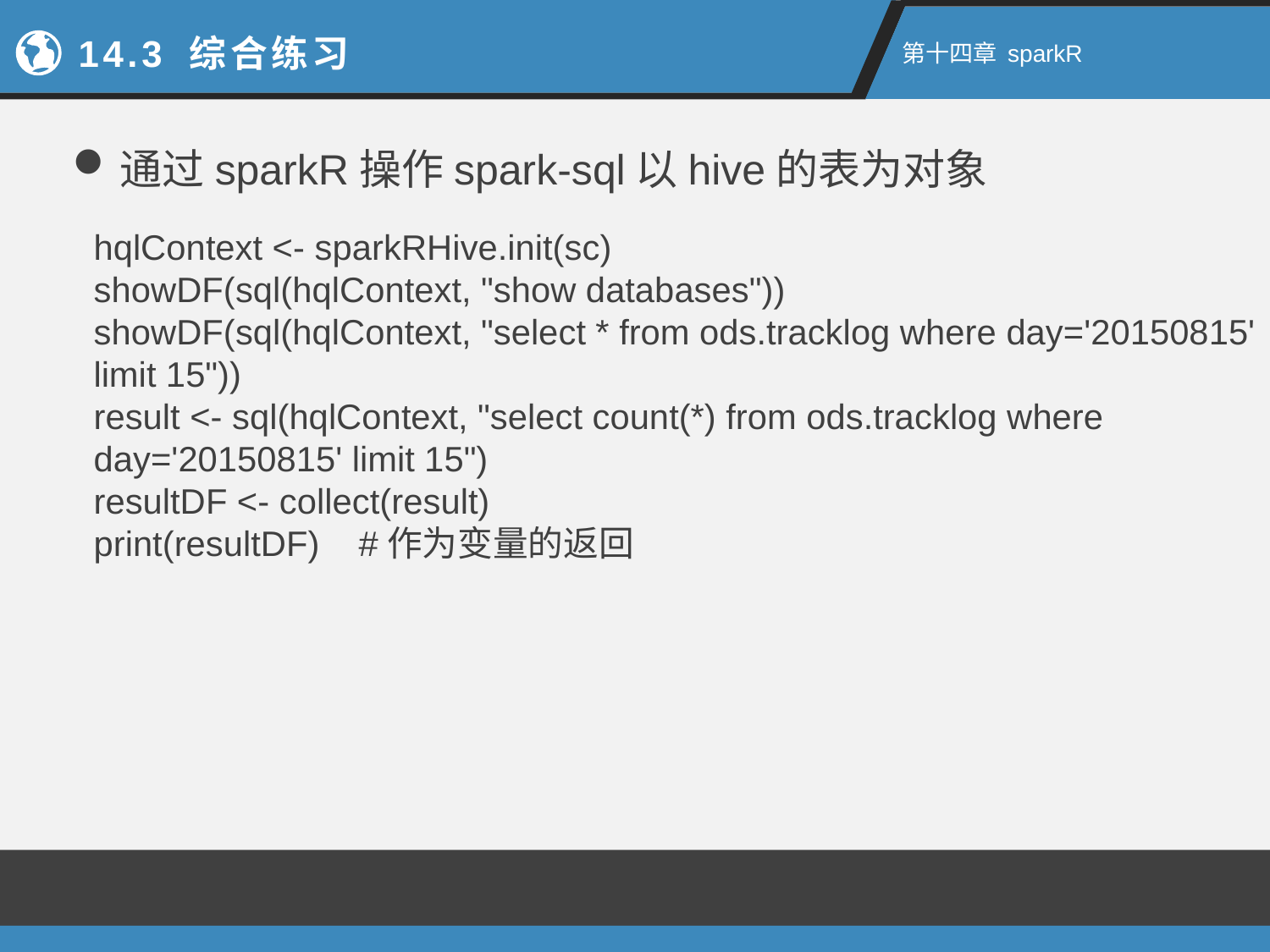

14.3 综合练习

第十四章 sparkR
通过sparkR操作spark-sql以hive的表为对象
hqlContext <- sparkRHive.init(sc)
showDF(sql(hqlContext, "show databases"))
showDF(sql(hqlContext, "select * from ods.tracklog where day='20150815' limit 15"))
result <- sql(hqlContext, "select count(*) from ods.tracklog where day='20150815' limit 15")
resultDF <- collect(result)
print(resultDF)    #作为变量的返回